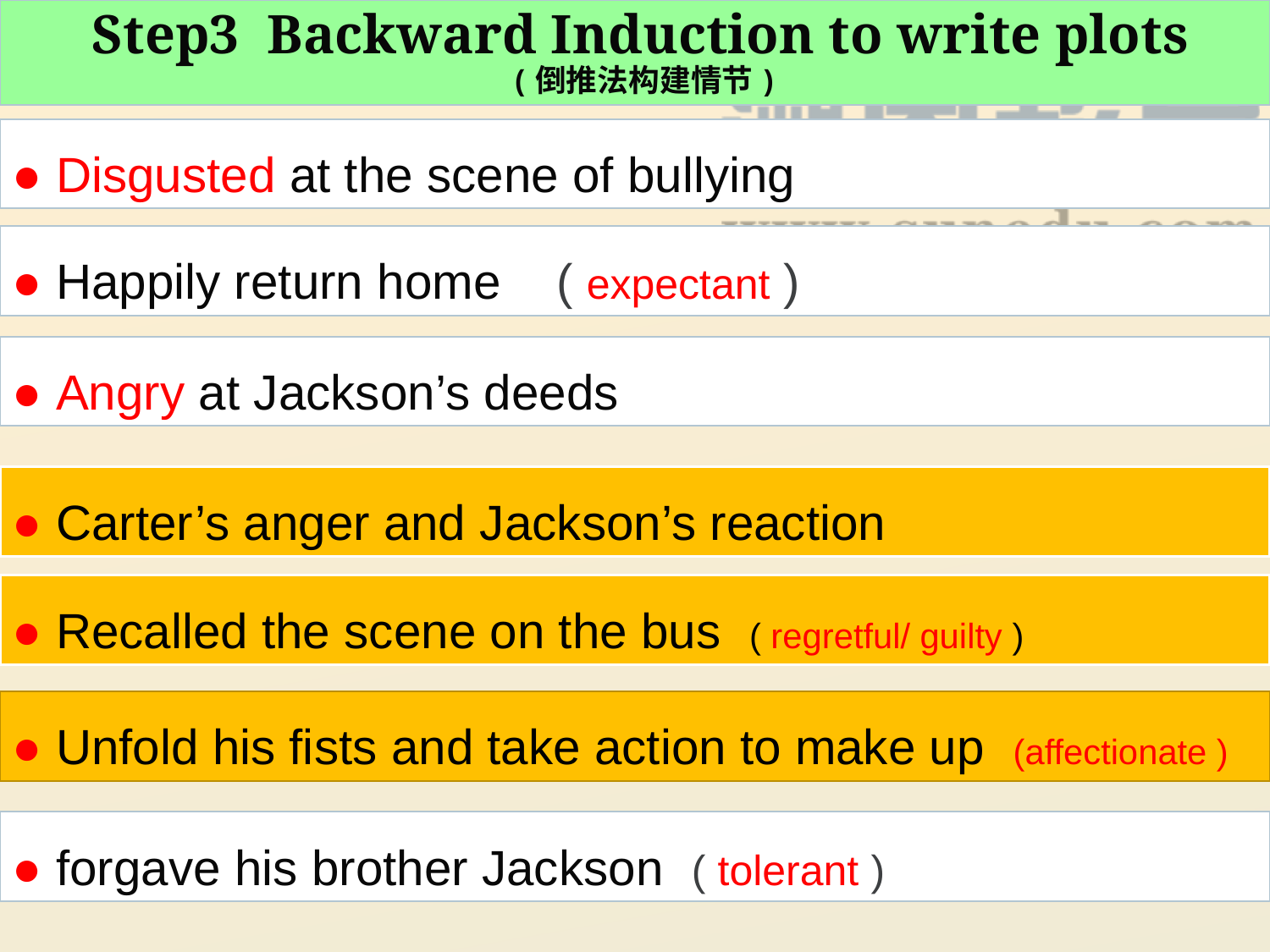

Step3  Backward Induction to write plots
 (倒推法构建情节)
● Disgusted at the scene of bullying
● Happily return home    ( expectant )
● Angry at Jackson’s deeds
● Carter’s anger and Jackson’s reaction
● Recalled the scene on the bus  ( regretful/ guilty )
● Unfold his fists and take action to make up  (affectionate )
● forgave his brother Jackson  ( tolerant )